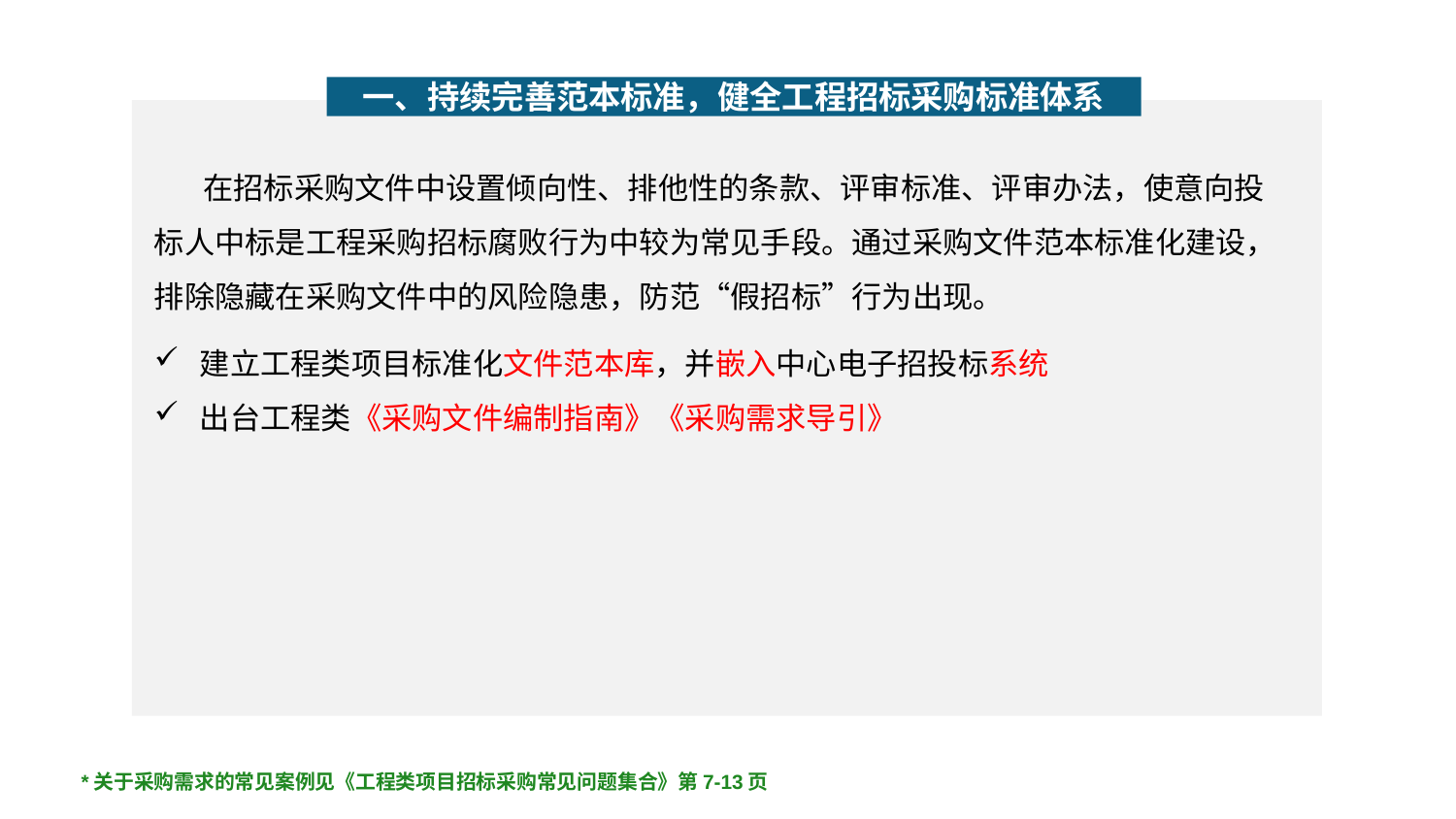

一、持续完善范本标准，健全工程招标采购标准体系

       在招标采购文件中设置倾向性、排他性的条款、评审标准、评审办法，使意向投标人中标是工程采购招标腐败行为中较为常见手段。通过采购文件范本标准化建设，排除隐藏在采购文件中的风险隐患，防范“假招标”行为出现。
建立工程类项目标准化文件范本库，并嵌入中心电子招投标系统
出台工程类《采购文件编制指南》《采购需求导引》

*关于采购需求的常见案例见《工程类项目招标采购常见问题集合》第7-13页